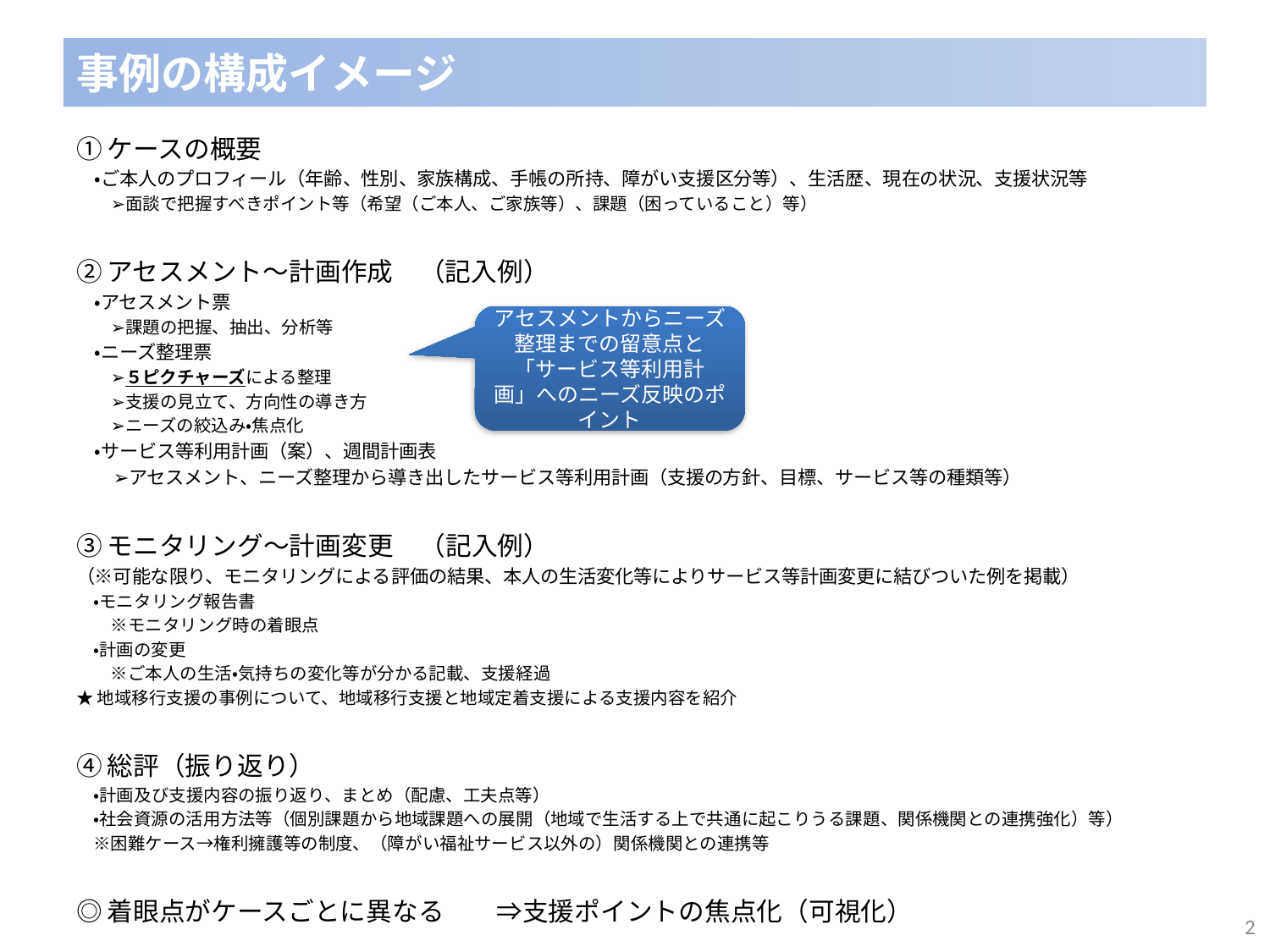

# 事例の構成イメージ
①ケースの概要
　・ご本人のプロフィール（年齢、性別、家族構成、手帳の所持、障がい支援区分等）、生活歴、現在の状況、支援状況等
　　➢面談で把握すべきポイント等（希望（ご本人、ご家族等）、課題（困っていること）等）

②アセスメント～計画作成　（記入例）
　・アセスメント票
　　➢課題の把握、抽出、分析等
　・ニーズ整理票
　　➢５ピクチャーズによる整理
　　➢支援の見立て、方向性の導き方
　　➢ニーズの絞込み・焦点化
　・サービス等利用計画（案）、週間計画表
　　➢アセスメント、ニーズ整理から導き出したサービス等利用計画（支援の方針、目標、サービス等の種類等）

③モニタリング～計画変更　（記入例）
（※可能な限り、モニタリングによる評価の結果、本人の生活変化等によりサービス等計画変更に結びついた例を掲載）
　・モニタリング報告書
　　※モニタリング時の着眼点
　・計画の変更
　　※ご本人の生活・気持ちの変化等が分かる記載、支援経過
★地域移行支援の事例について、地域移行支援と地域定着支援による支援内容を紹介

④総評（振り返り）
　・計画及び支援内容の振り返り、まとめ（配慮、工夫点等）
　・社会資源の活用方法等（個別課題から地域課題への展開（地域で生活する上で共通に起こりうる課題、関係機関との連携強化）等）
　※困難ケース→権利擁護等の制度、（障がい福祉サービス以外の）関係機関との連携等

◎着眼点がケースごとに異なる　　⇒支援ポイントの焦点化（可視化）

アセスメントからニーズ整理までの留意点と「サービス等利用計画」へのニーズ反映のポイント
2